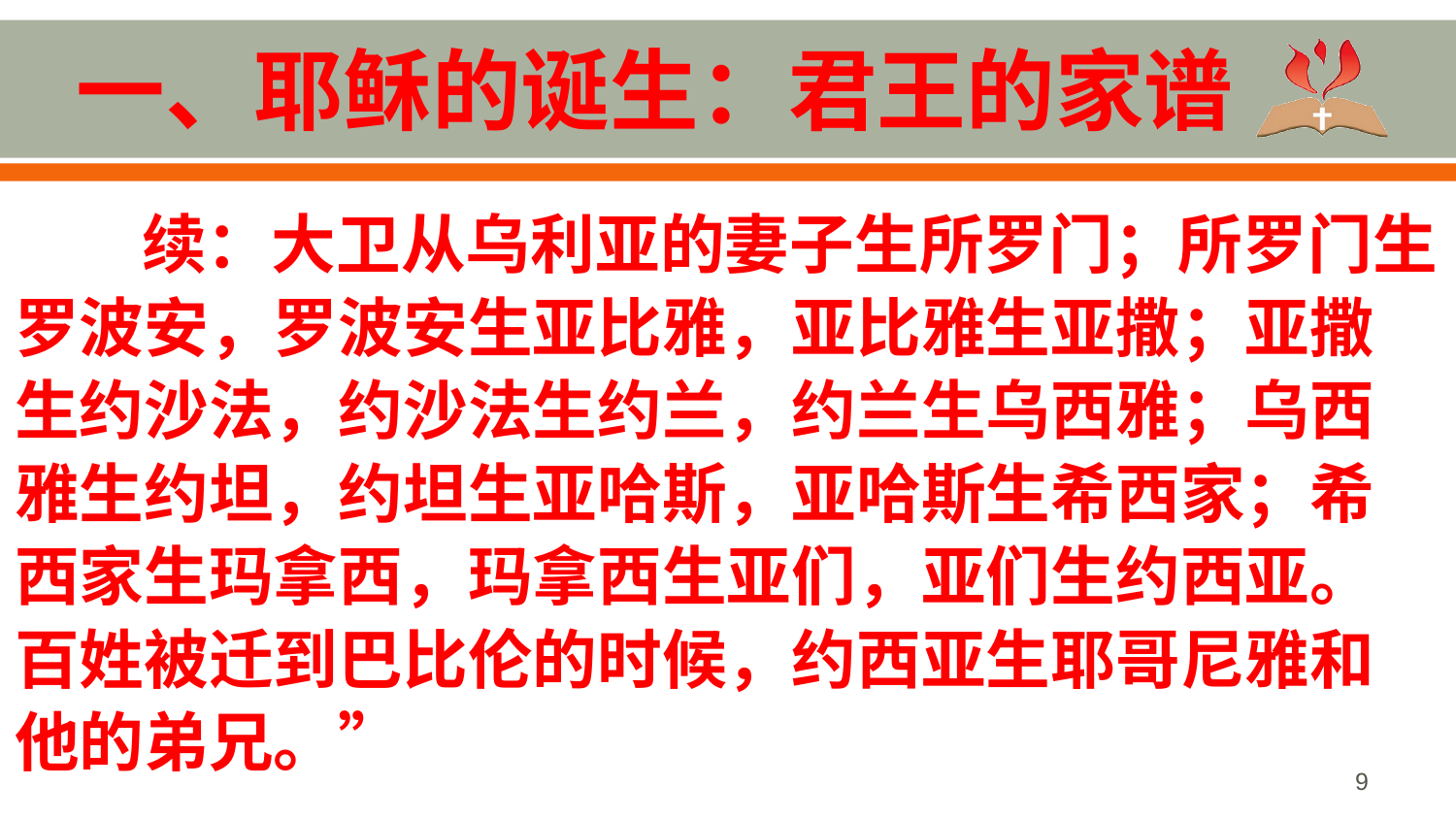

# 一、耶稣的诞生：君王的家谱
续：大卫从乌利亚的妻子生所罗门；所罗门生罗波安，罗波安生亚比雅，亚比雅生亚撒；亚撒生约沙法，约沙法生约兰，约兰生乌西雅；乌西雅生约坦，约坦生亚哈斯，亚哈斯生希西家；希西家生玛拿西，玛拿西生亚们，亚们生约西亚。百姓被迁到巴比伦的时候，约西亚生耶哥尼雅和他的弟兄。”

9